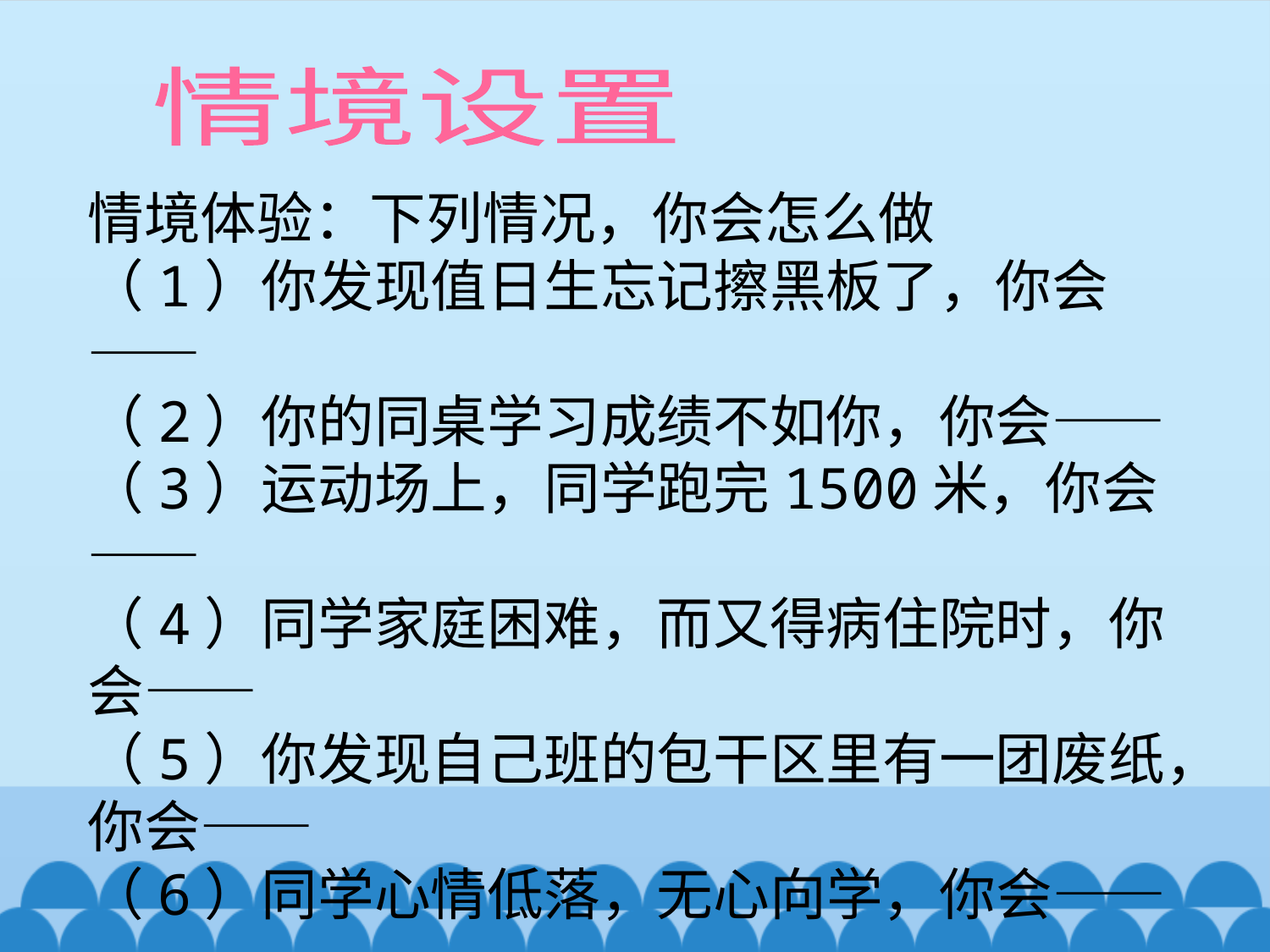

情境设置
情境体验：下列情况，你会怎么做
（1）你发现值日生忘记擦黑板了，你会——
（2）你的同桌学习成绩不如你，你会——
（3）运动场上，同学跑完1500米，你会——
（4）同学家庭困难，而又得病住院时，你会——
（5）你发现自己班的包干区里有一团废纸，你会——
（6）同学心情低落，无心向学，你会——